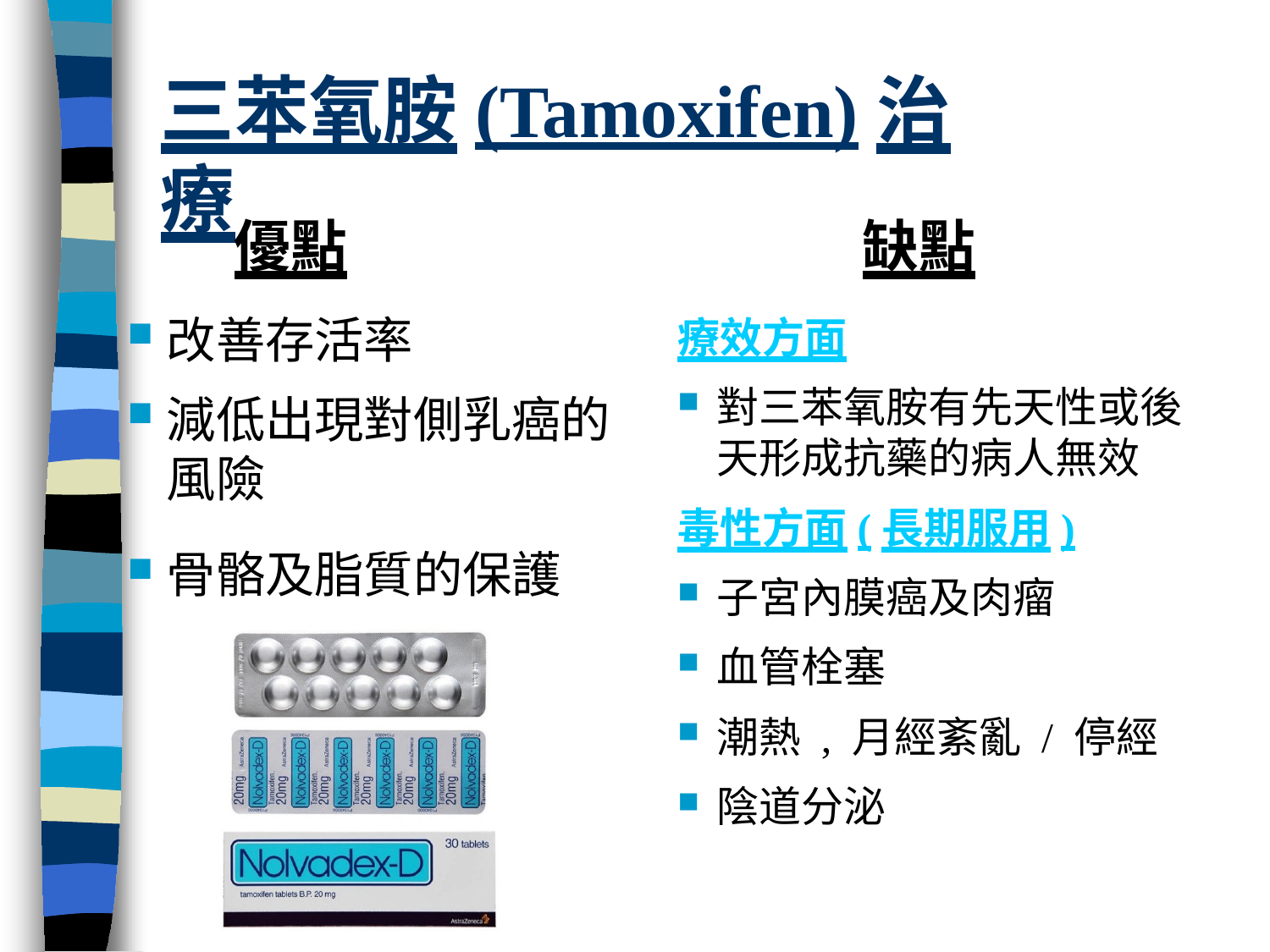

# 三苯氧胺(Tamoxifen)治療

優點	缺點

療效方面
對三苯氧胺有先天性或後 天形成抗藥的病人無效
毒性方面(長期服用)
子宮內膜癌及肉瘤
血管栓塞
潮熱 , 月經紊亂 / 停經
陰道分泌
改善存活率

減低出現對側乳癌的

風險

骨骼及脂質的保護